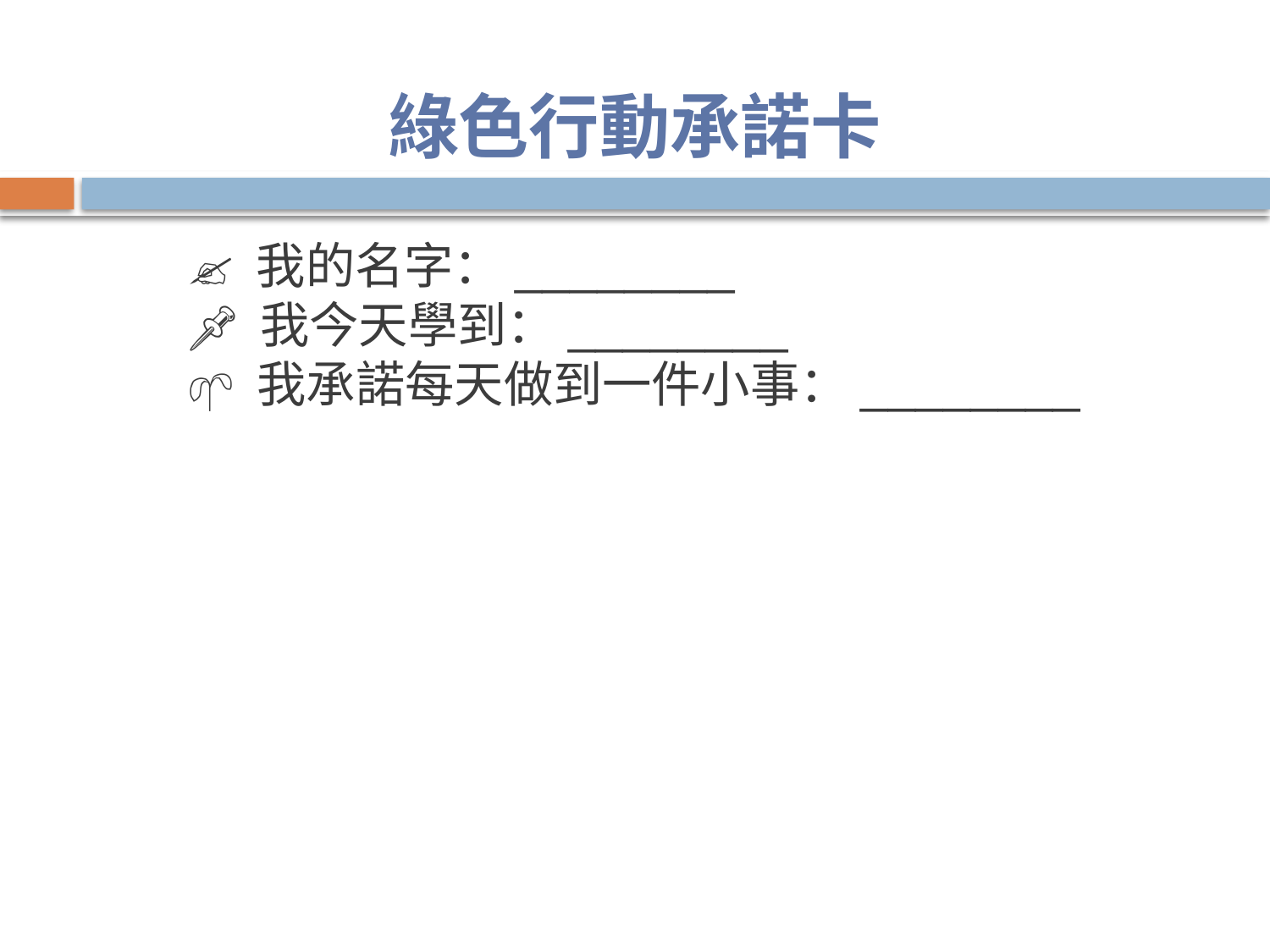

#

綠色行動承諾卡

✍ 我的名字：________
📌 我今天學到：________
🌱 我承諾每天做到一件小事：________